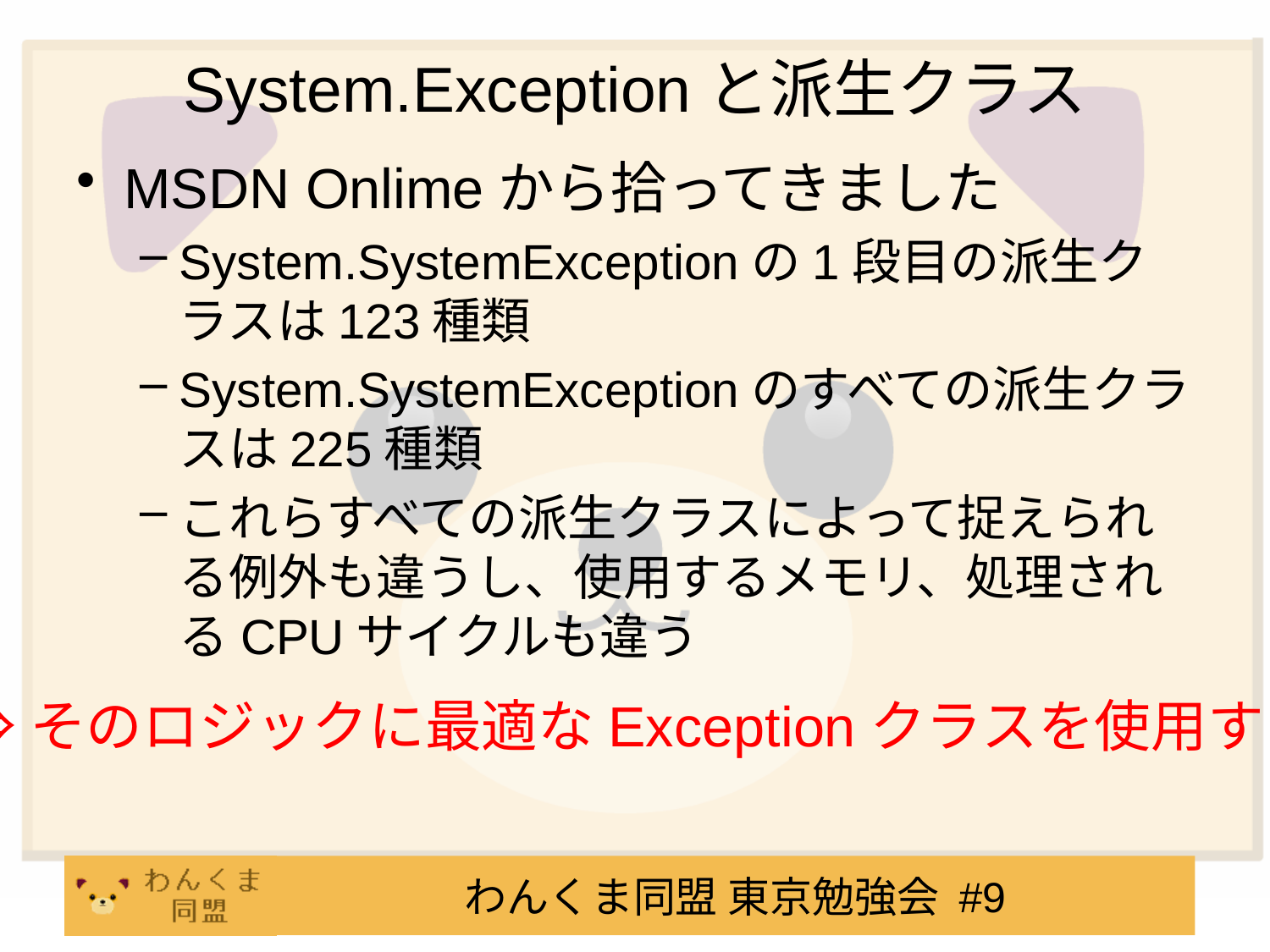

# System.Exceptionと派生クラス
MSDN Onlimeから拾ってきました
System.SystemExceptionの1段目の派生クラスは123種類
System.SystemExceptionのすべての派生クラスは225種類
これらすべての派生クラスによって捉えられる例外も違うし、使用するメモリ、処理されるCPUサイクルも違う
⇒そのロジックに最適なExceptionクラスを使用する